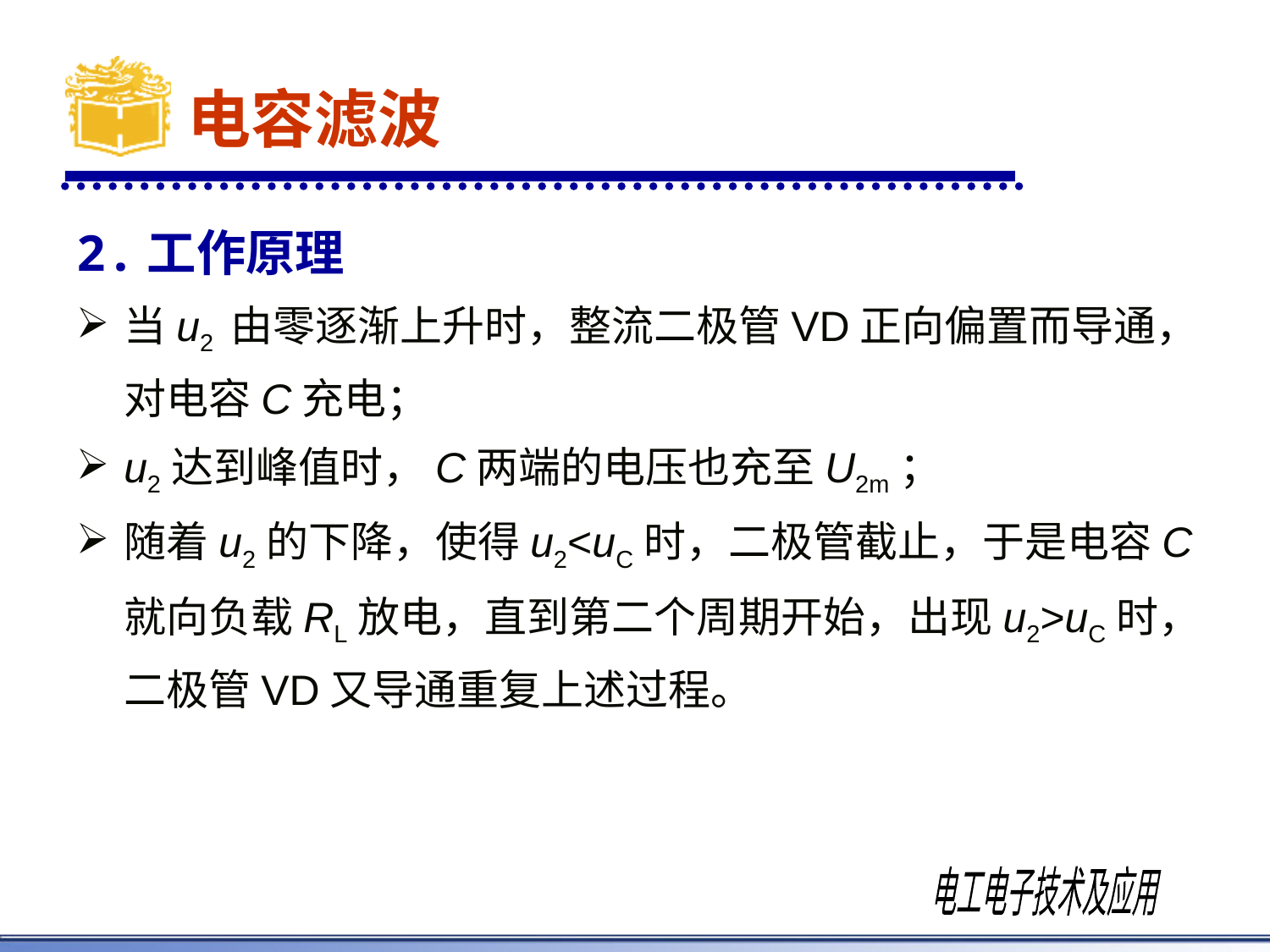

# 电容滤波
2.工作原理
当u2 由零逐渐上升时，整流二极管VD正向偏置而导通，对电容C充电；
u2达到峰值时，C两端的电压也充至U2m；
随着u2的下降，使得u2<uC时，二极管截止，于是电容C就向负载RL放电，直到第二个周期开始，出现u2>uC时，二极管VD又导通重复上述过程。